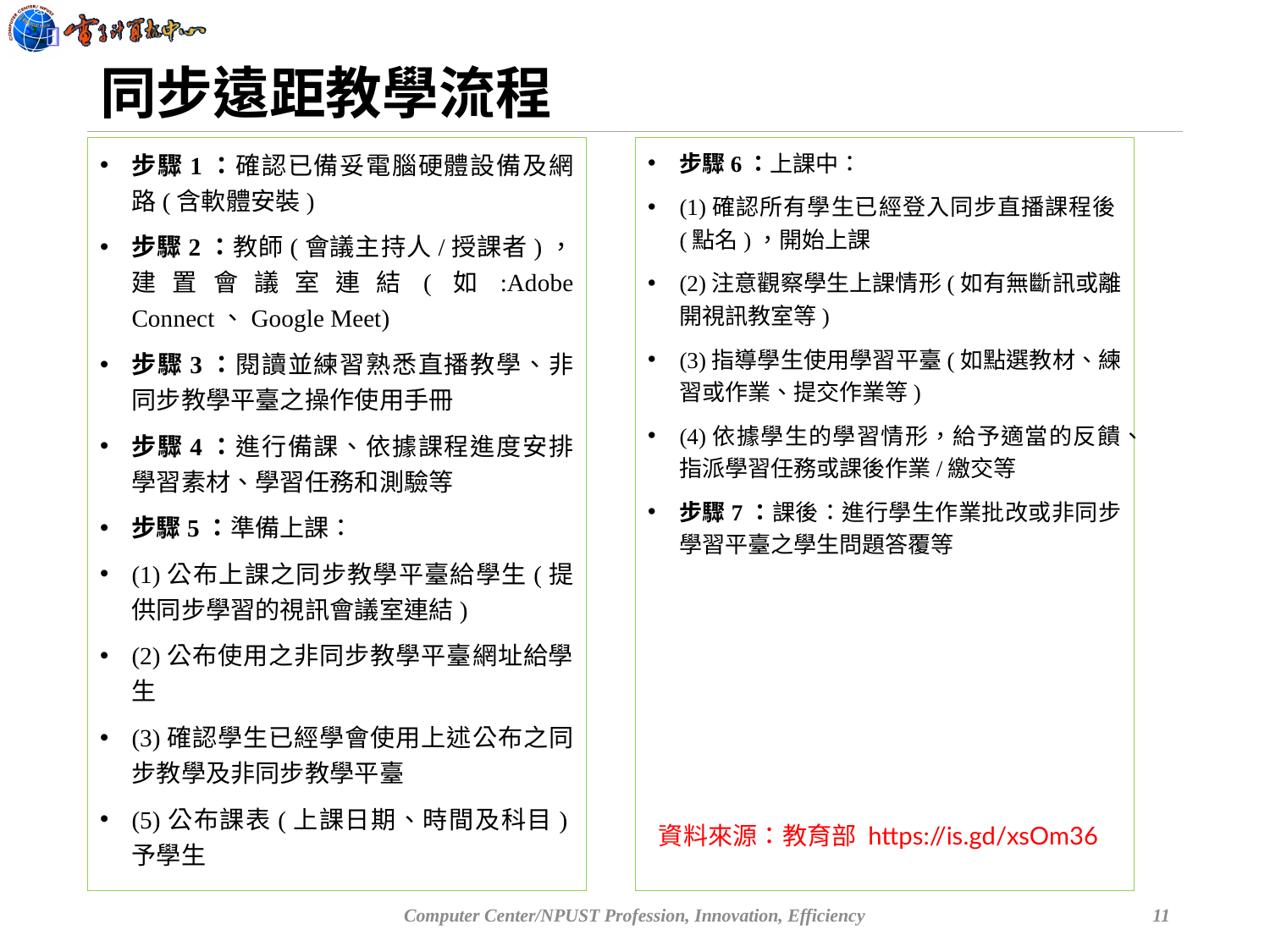

# 同步遠距教學流程
步驟6：上課中：
(1)確認所有學生已經登入同步直播課程後(點名)，開始上課
(2)注意觀察學生上課情形(如有無斷訊或離開視訊教室等)
(3)指導學生使用學習平臺(如點選教材、練習或作業、提交作業等)
(4)依據學生的學習情形，給予適當的反饋、指派學習任務或課後作業/繳交等
步驟7：課後：進行學生作業批改或非同步學習平臺之學生問題答覆等

步驟1：確認已備妥電腦硬體設備及網路(含軟體安裝)
步驟2：教師(會議主持人/授課者)，建置會議室連結(如:Adobe Connect、Google Meet)
步驟3：閱讀並練習熟悉直播教學、非同步教學平臺之操作使用手冊
步驟4：進行備課、依據課程進度安排學習素材、學習任務和測驗等
步驟5：準備上課：
(1)公布上課之同步教學平臺給學生(提供同步學習的視訊會議室連結)
(2)公布使用之非同步教學平臺網址給學生
(3)確認學生已經學會使用上述公布之同步教學及非同步教學平臺
(5)公布課表(上課日期、時間及科目)予學生
資料來源：教育部 https://is.gd/xsOm36
Computer Center/NPUST Profession, Innovation, Efficiency
11